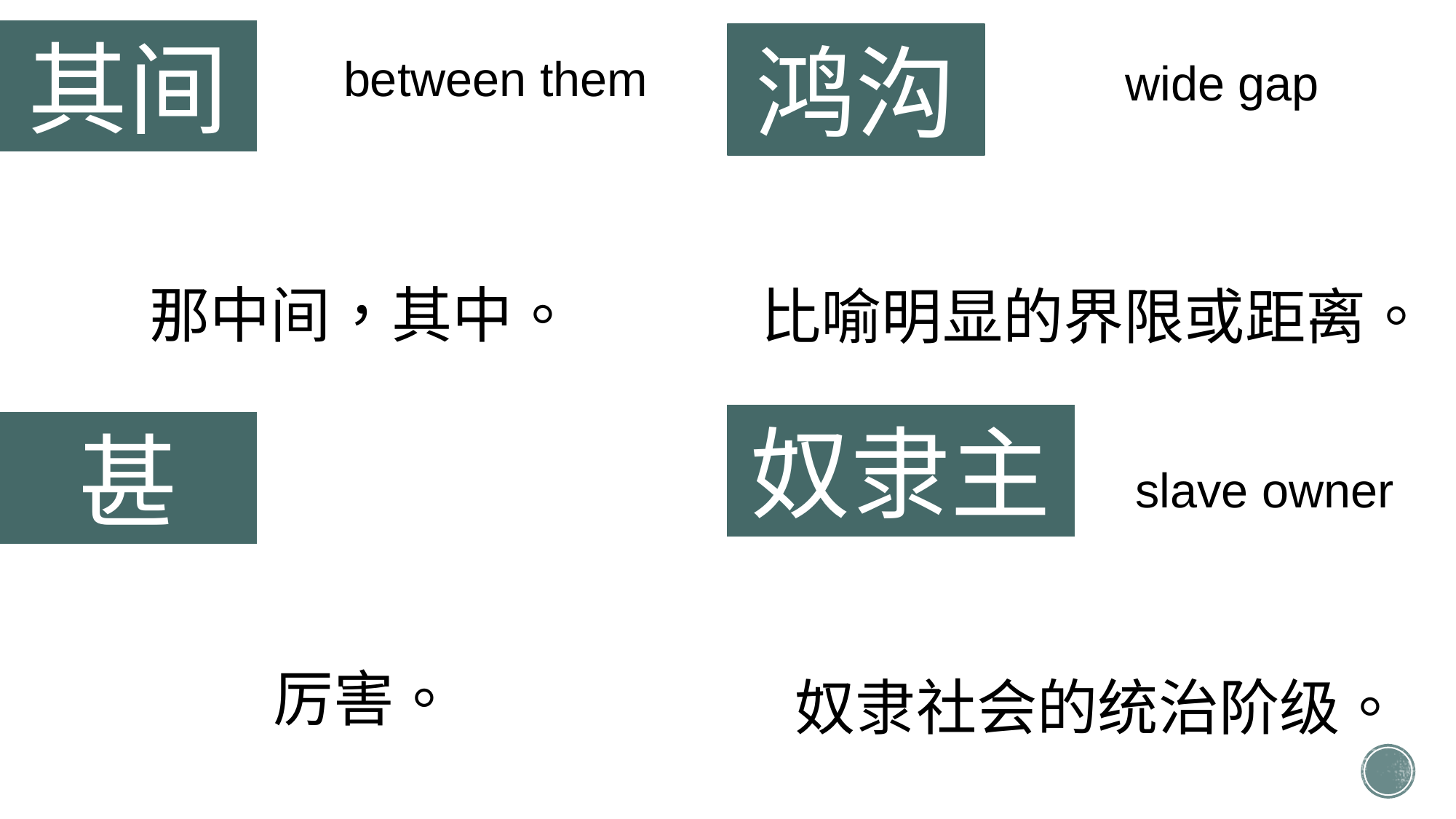

其间
鸿沟
between them
wide gap
那中间，其中。
比喻明显的界限或距离。
奴隶主
甚
slave owner
厉害。
奴隶社会的统治阶级。